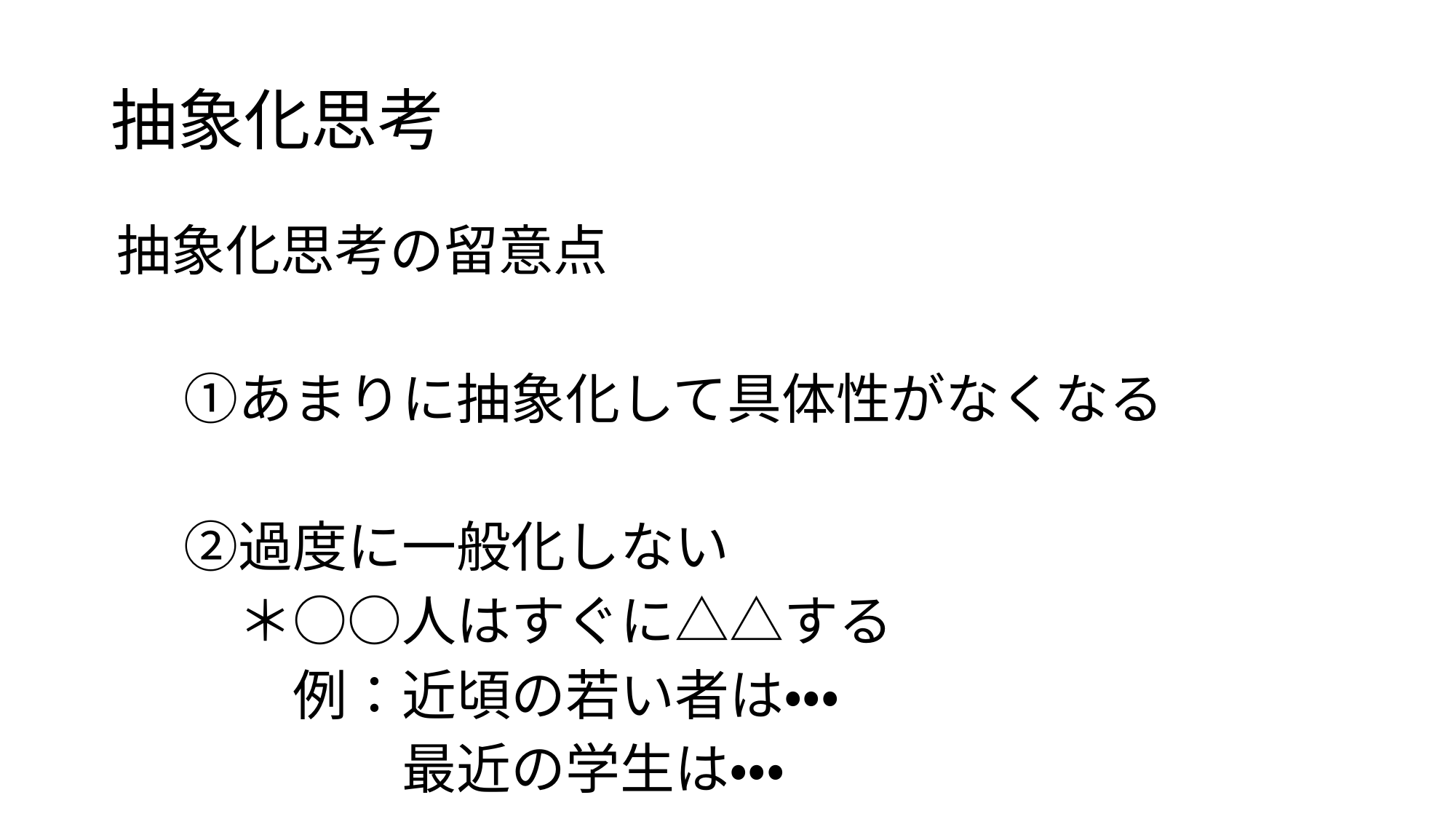

# 抽象化思考
　抽象化思考の留意点

　　①あまりに抽象化して具体性がなくなる

　　②過度に一般化しない
　　　＊○○人はすぐに△△する
　　　　例：近頃の若い者は・・・
　　　　　　最近の学生は・・・